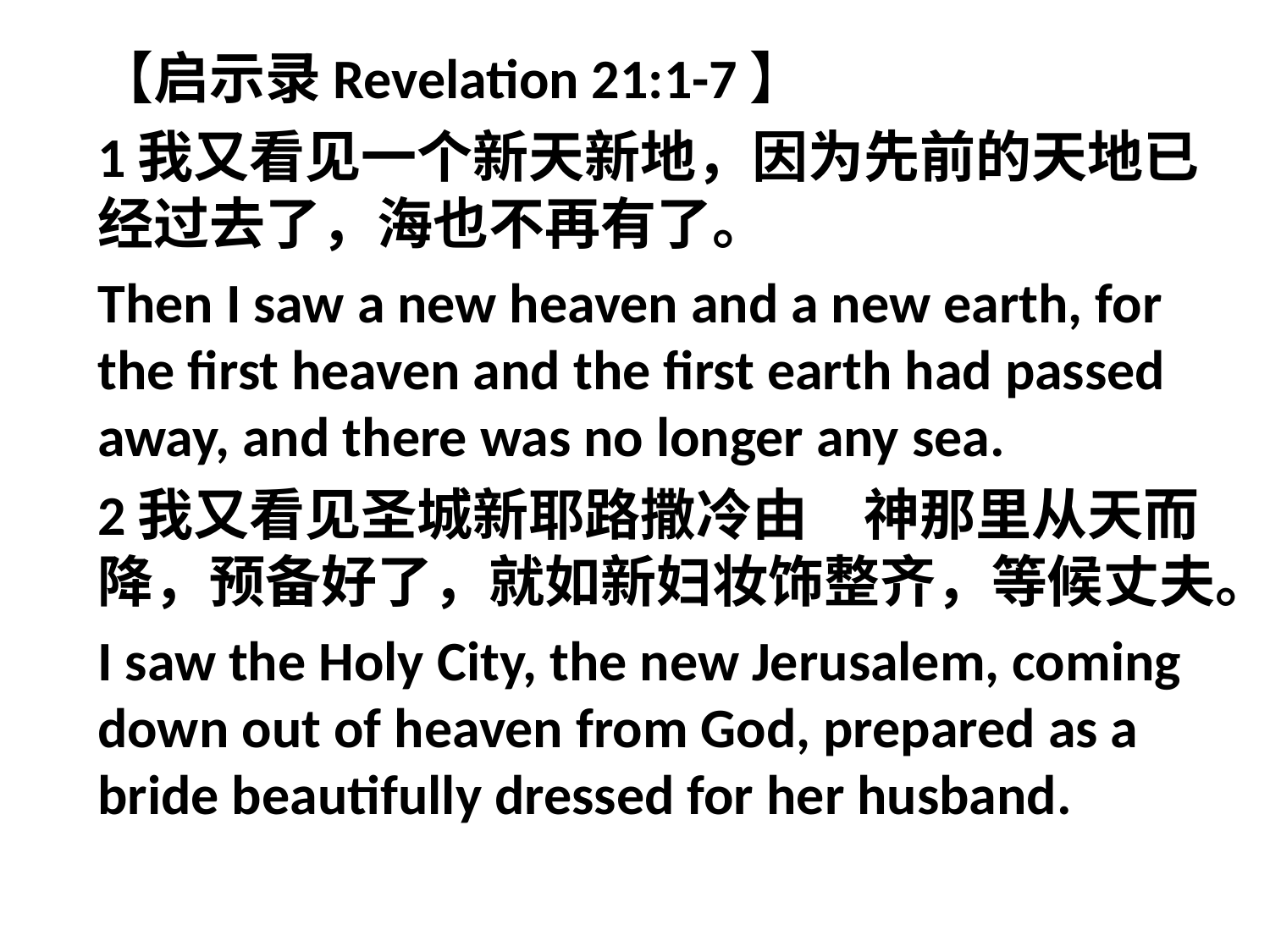

【启示录Revelation 21:1-7】
1我又看见一个新天新地，因为先前的天地已经过去了，海也不再有了。
Then I saw a new heaven and a new earth, for the first heaven and the first earth had passed away, and there was no longer any sea.
2我又看见圣城新耶路撒冷由　神那里从天而降，预备好了，就如新妇妆饰整齐，等候丈夫。
I saw the Holy City, the new Jerusalem, coming down out of heaven from God, prepared as a bride beautifully dressed for her husband.